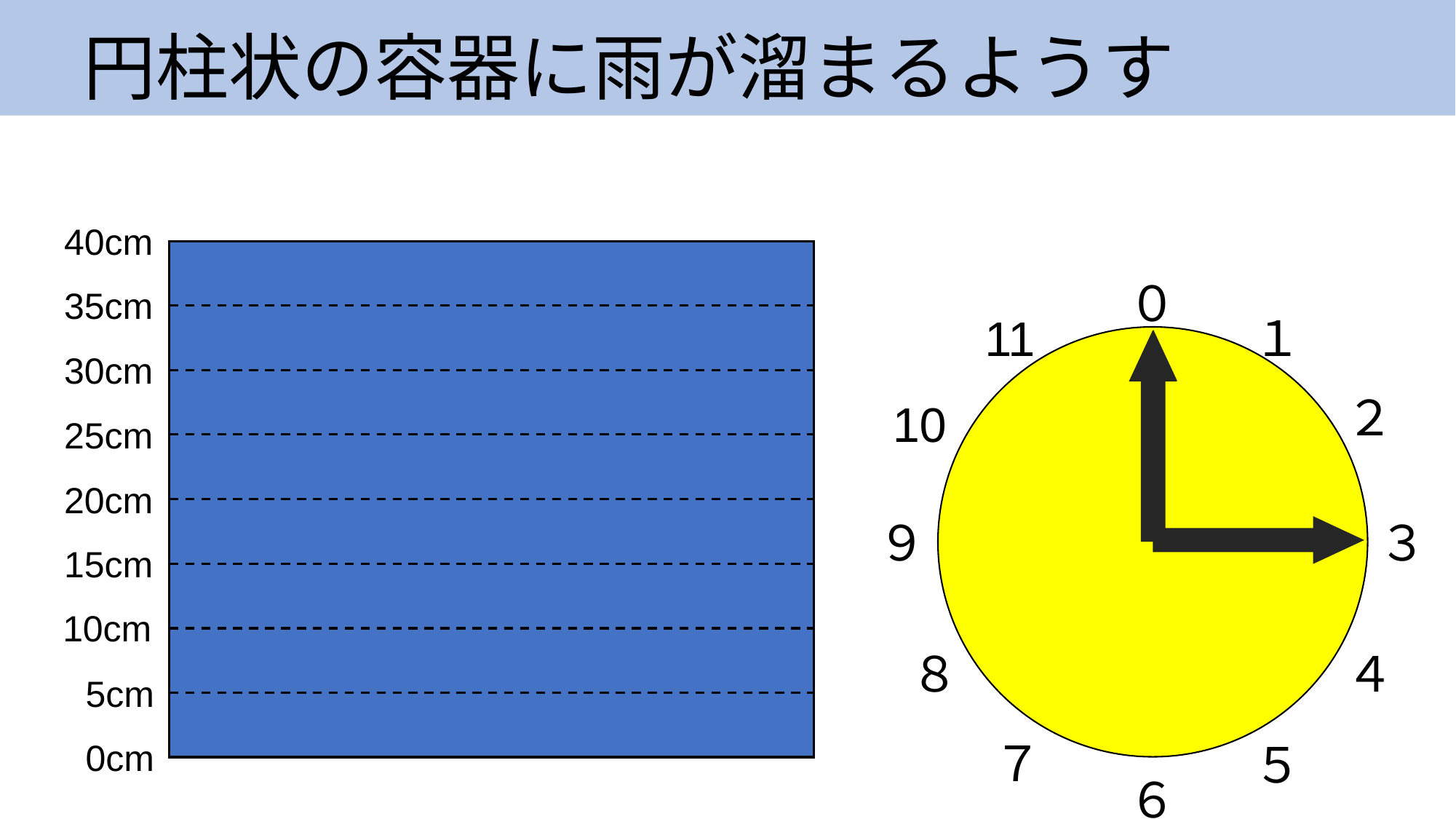

# 円柱状の容器に雨が溜まるようす
40cm

０
35cm
11
１

30cm
２
10
25cm

20cm
９
３
15cm

10cm

８
４
5cm
７
５
0cm

６